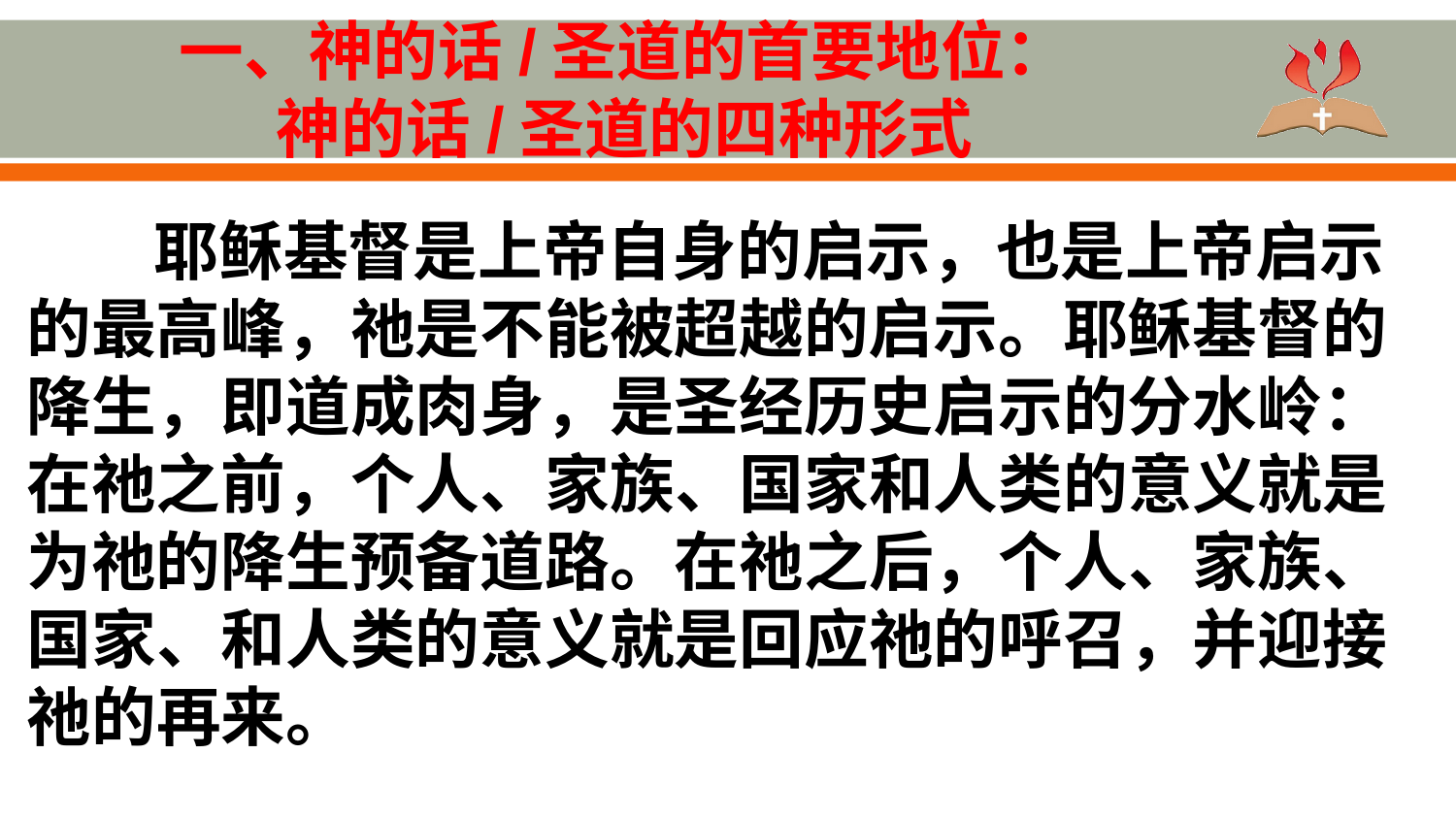

# 一、神的话/圣道的首要地位： 神的话/圣道的四种形式
耶稣基督是上帝自身的启示，也是上帝启示的最高峰，祂是不能被超越的启示。耶稣基督的降生，即道成肉身，是圣经历史启示的分水岭：在祂之前，个人、家族、国家和人类的意义就是为祂的降生预备道路。在祂之后，个人、家族、国家、和人类的意义就是回应祂的呼召，并迎接祂的再来。

11